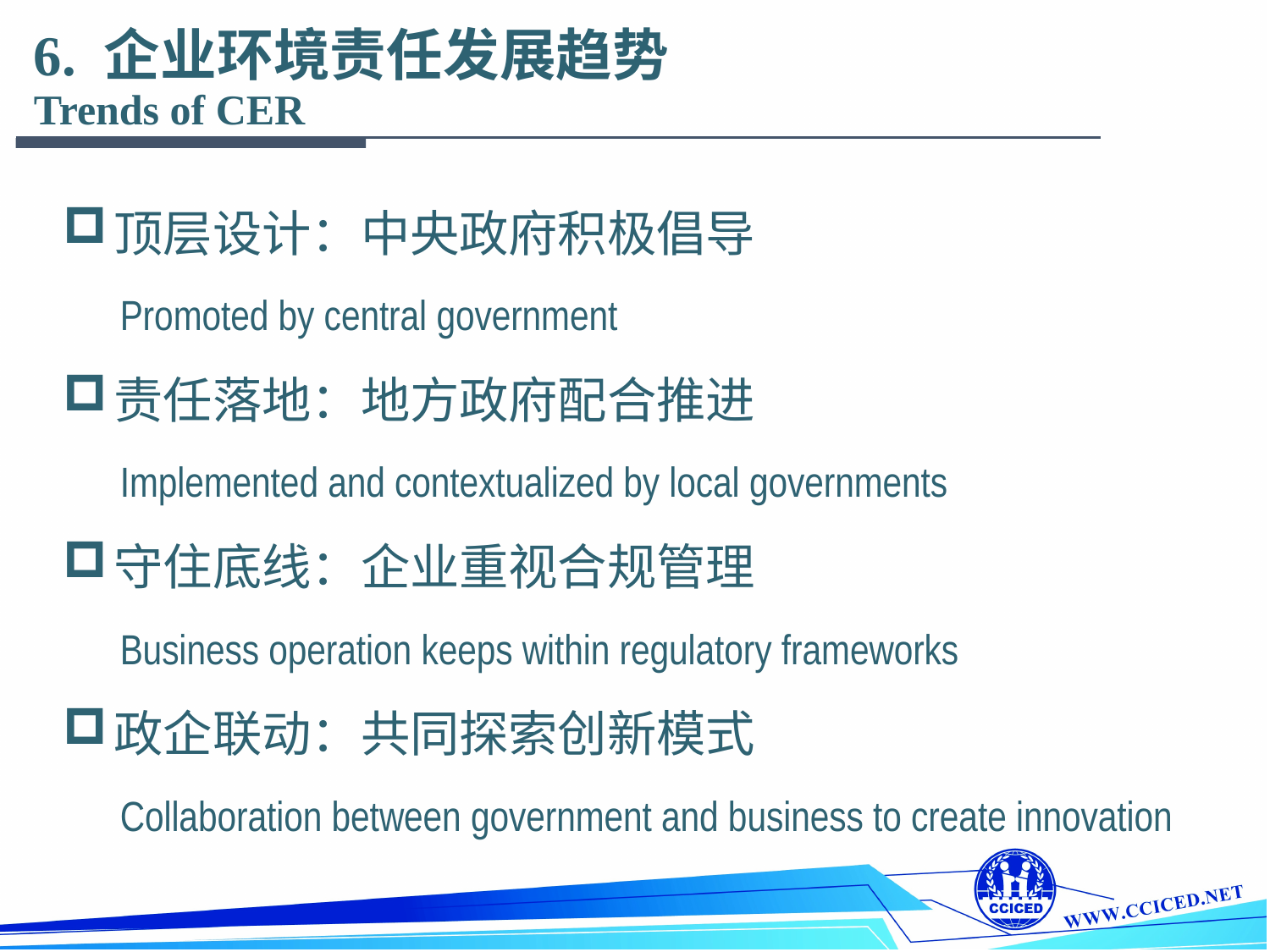

# 6. 企业环境责任发展趋势 Trends of CER
 顶层设计：中央政府积极倡导
      Promoted by central government
 责任落地：地方政府配合推进
      Implemented and contextualized by local governments
 守住底线：企业重视合规管理
      Business operation keeps within regulatory frameworks
 政企联动：共同探索创新模式
      Collaboration between government and business to create innovation